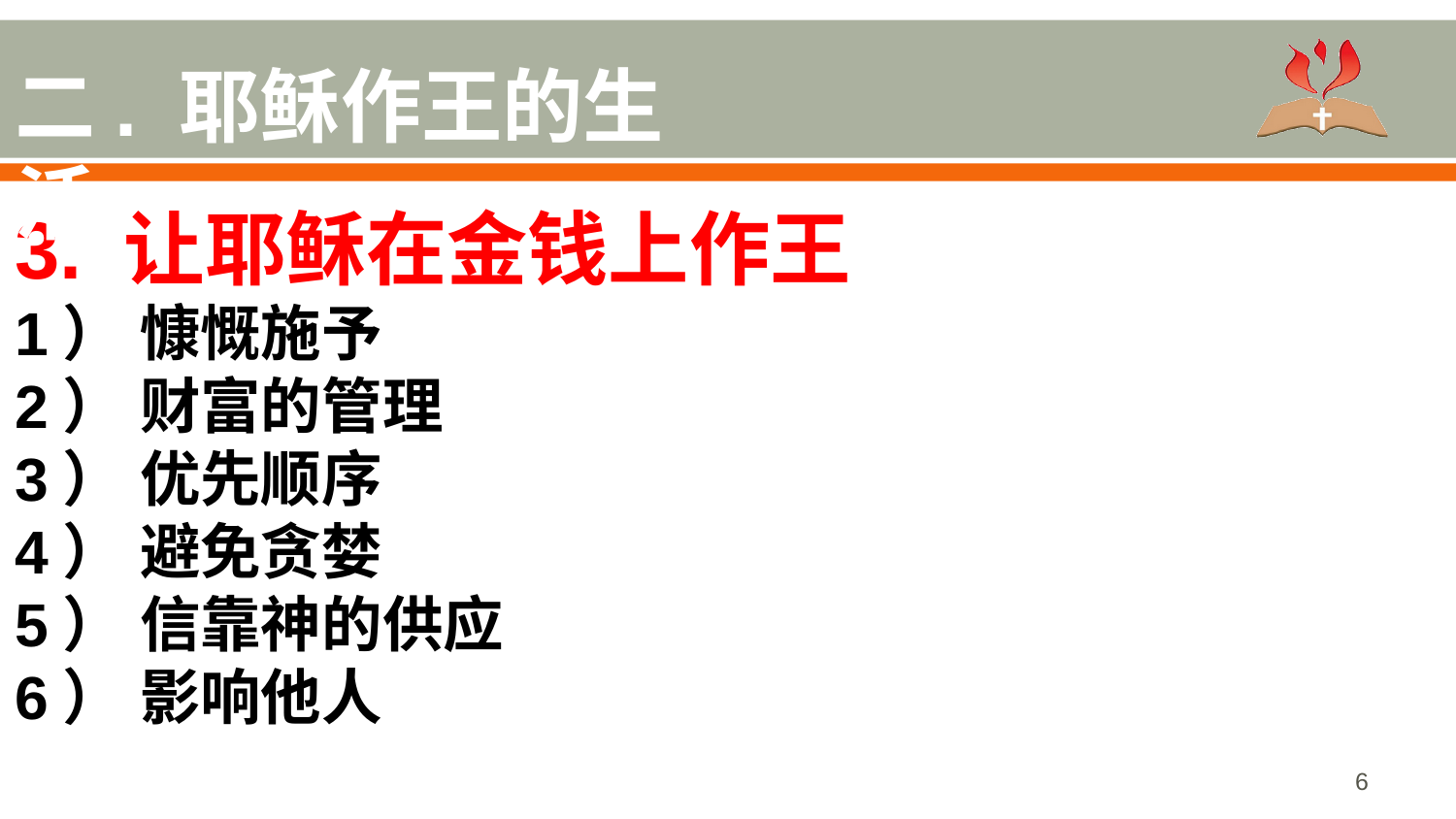

二. 耶稣作王的生活
3. 让耶稣在金钱上作王
1） 慷慨施予
2） 财富的管理
3） 优先顺序
4） 避免贪婪
5） 信靠神的供应
6） 影响他人

6